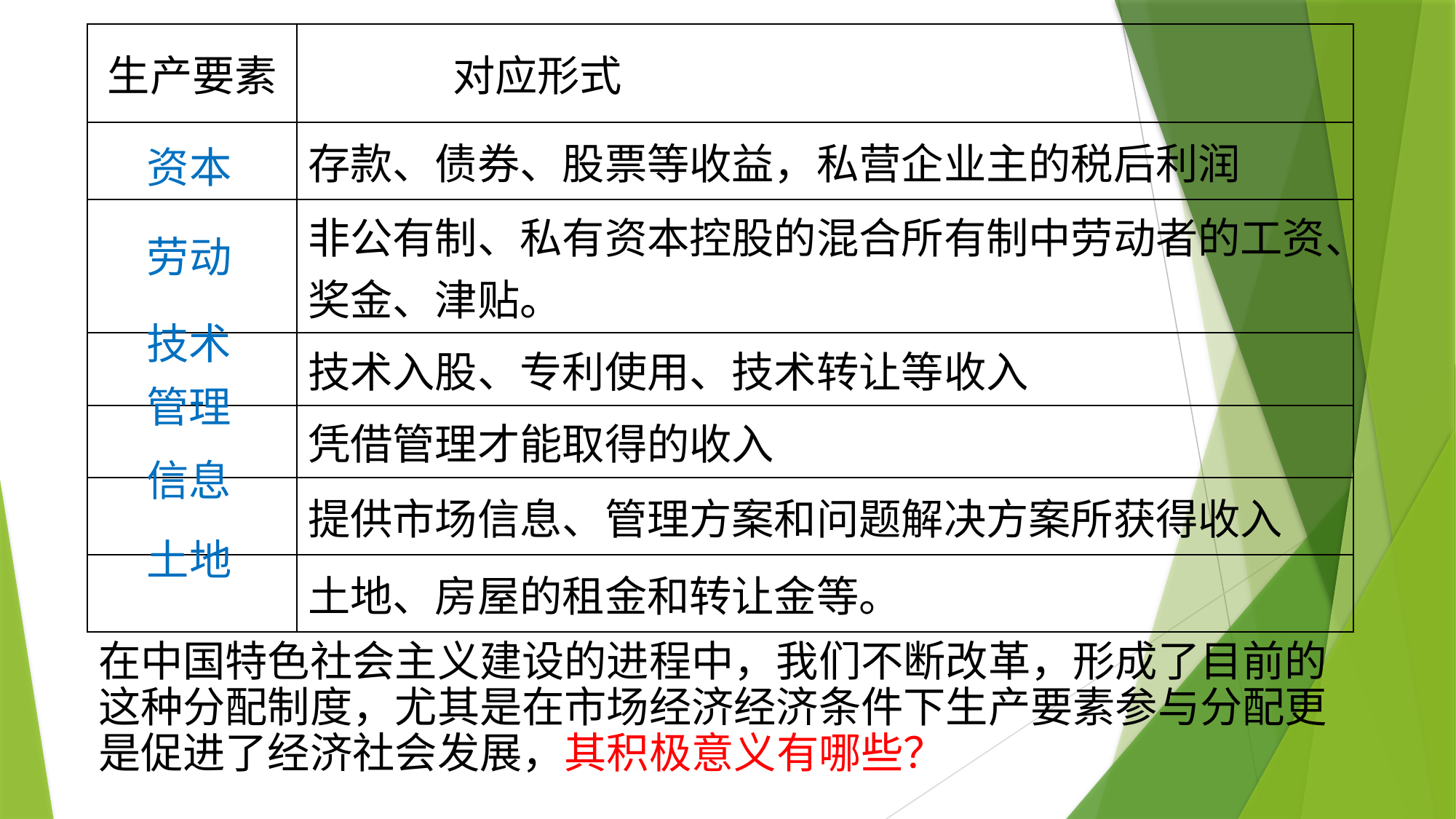

|  |
| --- |
| 资本 |
| 劳动 |
| 技术 |
| 管理 |
| 信息 |
| 土地 |
| 生产要素 | 对应形式 |
| --- | --- |
|  | 存款、债券、股票等收益，私营企业主的税后利润 |
|  | 非公有制、私有资本控股的混合所有制中劳动者的工资、奖金、津贴。 |
|  | 技术入股、专利使用、技术转让等收入 |
|  | 凭借管理才能取得的收入 |
|  | 提供市场信息、管理方案和问题解决方案所获得收入 |
|  | 土地、房屋的租金和转让金等。 |
在中国特色社会主义建设的进程中，我们不断改革，形成了目前的这种分配制度，尤其是在市场经济经济条件下生产要素参与分配更是促进了经济社会发展，其积极意义有哪些？